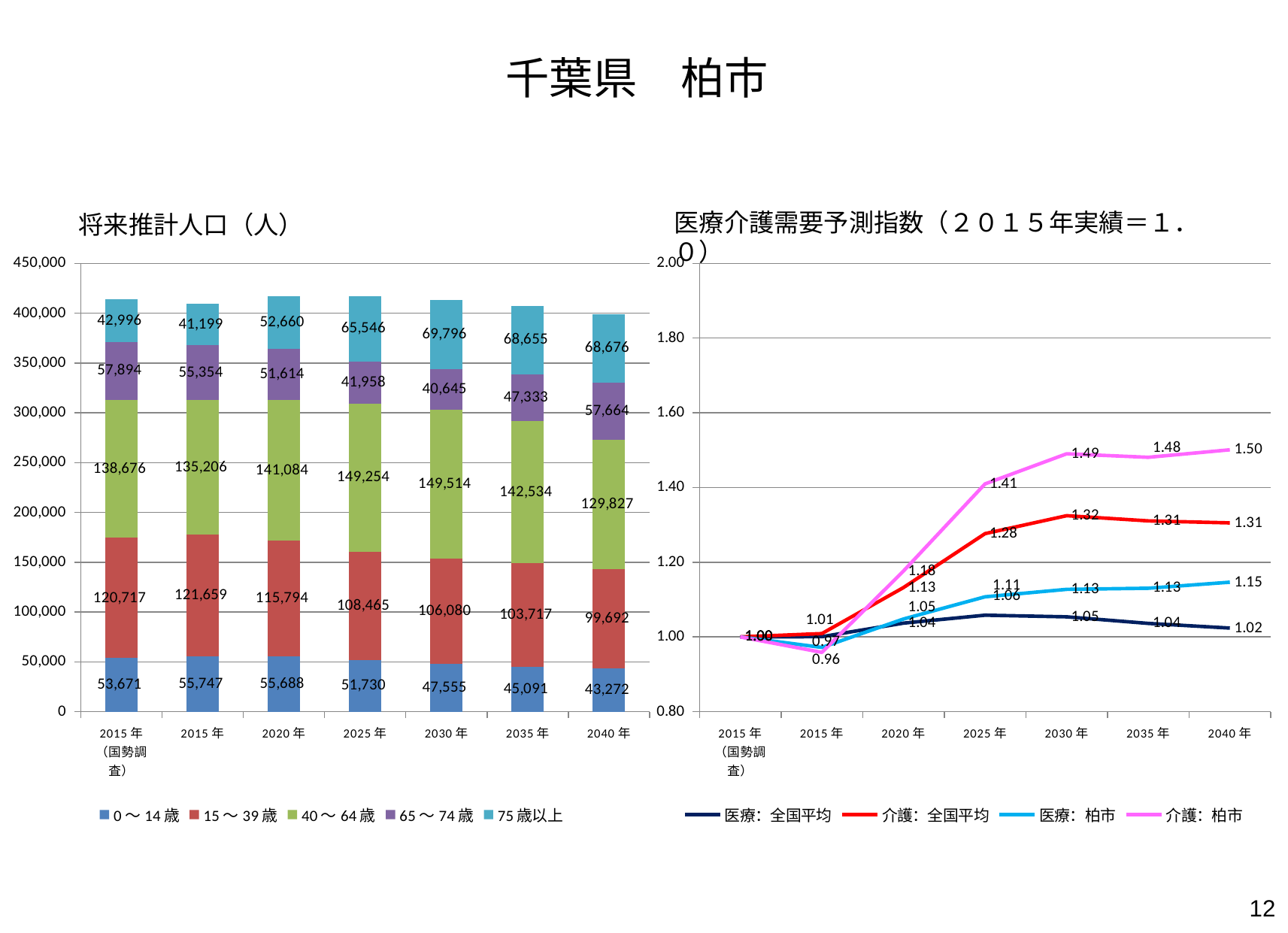

# 千葉県　柏市
医療介護需要予測指数（２０１５年実績＝１．０）
将来推計人口（人）

### Chart

| Category | 0～14歳 | 15～39歳 | 40～64歳 | 65～74歳 | 75歳以上 |
|---|---|---|---|---|---|
| 2015年
（国勢調査） | 53671.0 | 120717.0 | 138676.0 | 57894.0 | 42996.0 |
| 2015年 | 55747.0 | 121659.0 | 135206.0 | 55354.0 | 41199.0 |
| 2020年 | 55688.0 | 115794.0 | 141084.0 | 51614.0 | 52660.0 |
| 2025年 | 51730.0 | 108465.0 | 149254.0 | 41958.0 | 65546.0 |
| 2030年 | 47555.0 | 106080.0 | 149514.0 | 40645.0 | 69796.0 |
| 2035年 | 45091.0 | 103717.0 | 142534.0 | 47333.0 | 68655.0 |
| 2040年 | 43272.0 | 99692.0 | 129827.0 | 57664.0 | 68676.0 |

### Chart

| Category | 医療：全国平均 | 介護：全国平均 | 医療：柏市 | 介護：柏市 |
|---|---|---|---|---|
| 2015年
（国勢調査） | 1.0 | 1.0 | 1.0 | 1.0 |
| 2015年 | 1.0006074720392848 | 1.0089050361776748 | 0.9717351338253789 | 0.9584655444455886 |
| 2020年 | 1.0368168846692272 | 1.1320467941536208 | 1.047873678380634 | 1.176289785532736 |
| 2025年 | 1.0581331216521488 | 1.2765544333111372 | 1.1073156848190213 | 1.4096758663492328 |
| 2030年 | 1.0536675723517073 | 1.3245394120809264 | 1.1272310319496313 | 1.4901799331474037 |
| 2035年 | 1.0361428747104418 | 1.3106139647888135 | 1.1301711903324194 | 1.480813613799241 |
| 2040年 | 1.0236067591232592 | 1.3053202779930246 | 1.1463917724026258 | 1.5008722217479704 |
12